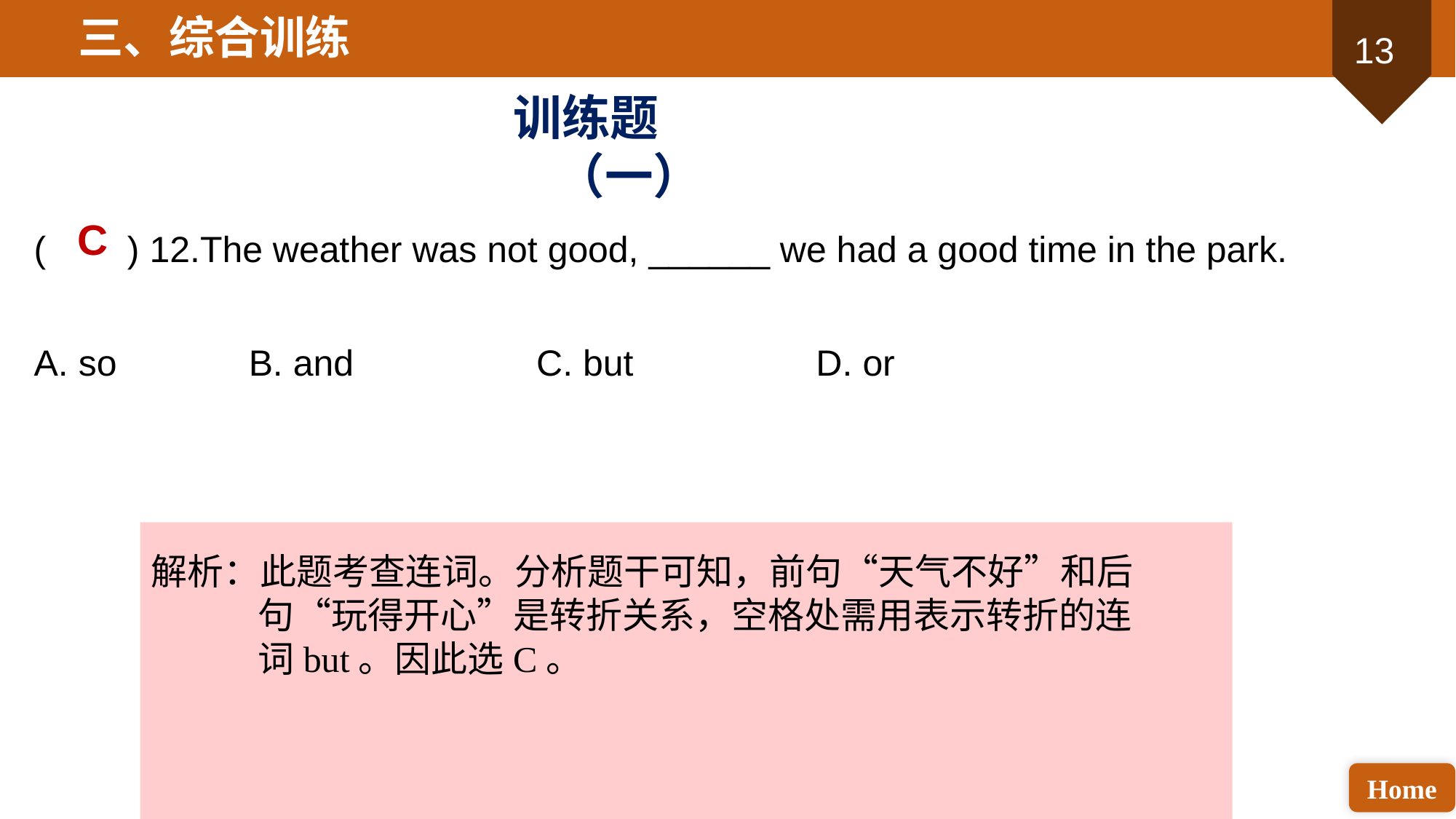

三、综合训练
训练题（一）
C
(        ) 12.The weather was not good, ______ we had a good time in the park.

A. so             B. and                  C. but                  D. or

解析：此题考查连词。分析题干可知，前句“天气不好”和后句“玩得开心”是转折关系，空格处需用表示转折的连词but。因此选C。